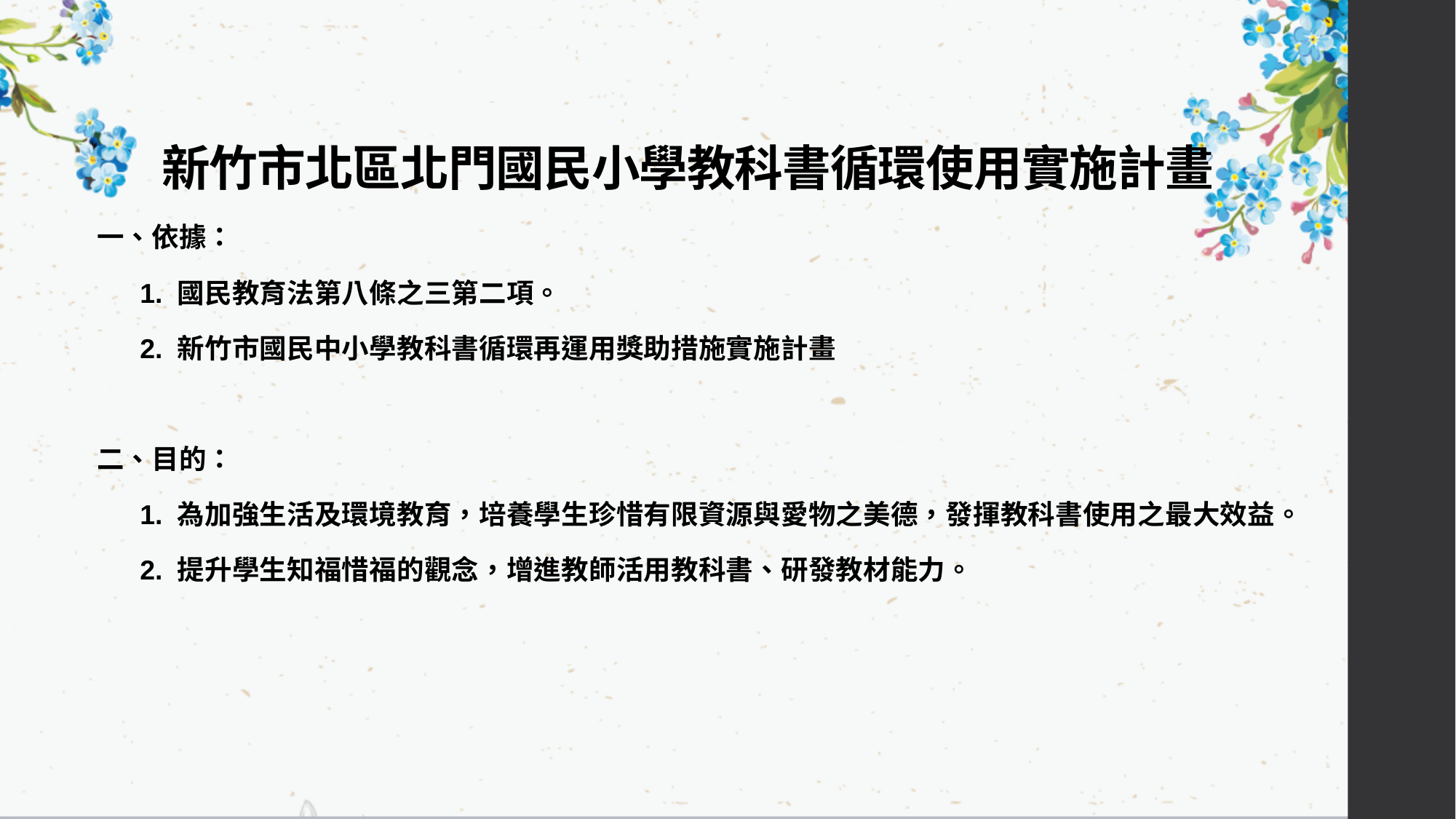

# 新竹市北區北門國民小學教科書循環使用實施計畫
一、依據：
1. 國民教育法第八條之三第二項。
2. 新竹市國民中小學教科書循環再運用獎助措施實施計畫

二、目的：
1. 為加強生活及環境教育，培養學生珍惜有限資源與愛物之美德，發揮教科書使用之最大效益。
2. 提升學生知福惜福的觀念，增進教師活用教科書、研發教材能力。